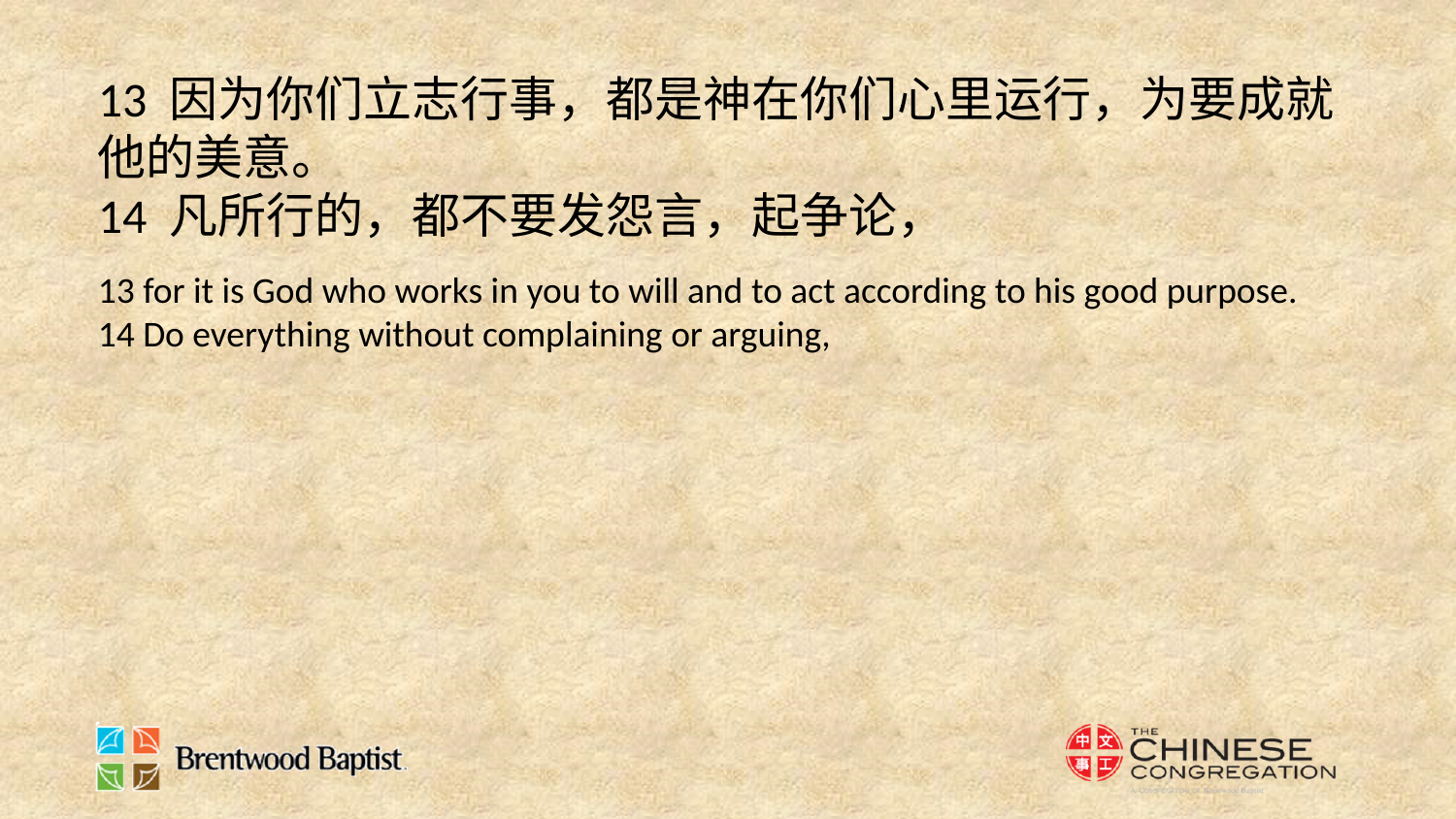

13 因为你们立志行事，都是神在你们心里运行，为要成就他的美意。
14 凡所行的，都不要发怨言，起争论，

13 for it is God who works in you to will and to act according to his good purpose.
14 Do everything without complaining or arguing,